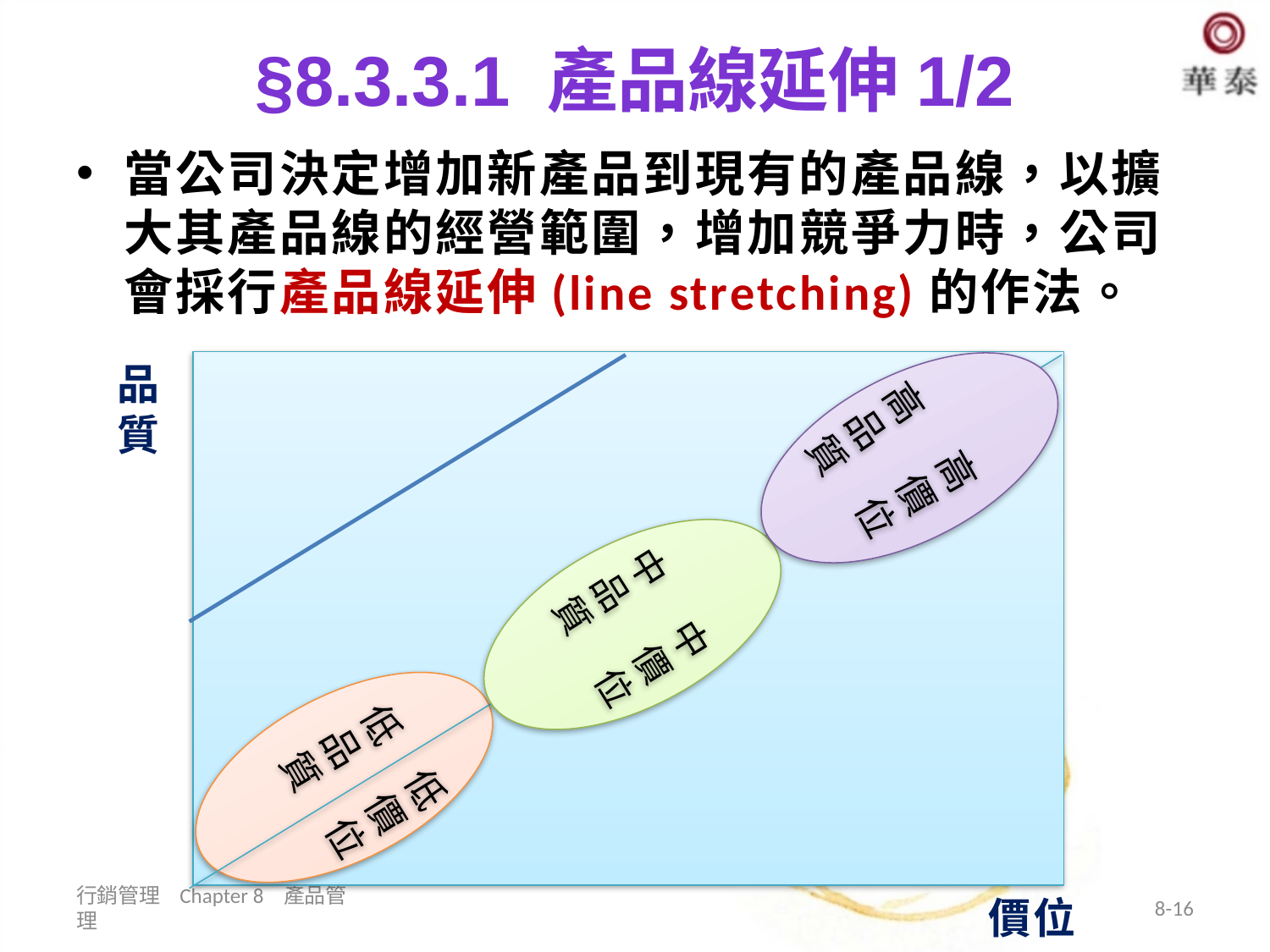

# §8.3.3.1 產品線延伸1/2
當公司決定增加新產品到現有的產品線，以擴大其產品線的經營範圍，增加競爭力時，公司會採行產品線延伸(line stretching)的作法。
品質

低品質
低價位

高品質
高價位

中品質
中價位
行銷管理   Chapter 8   產品管理
8-16
價位